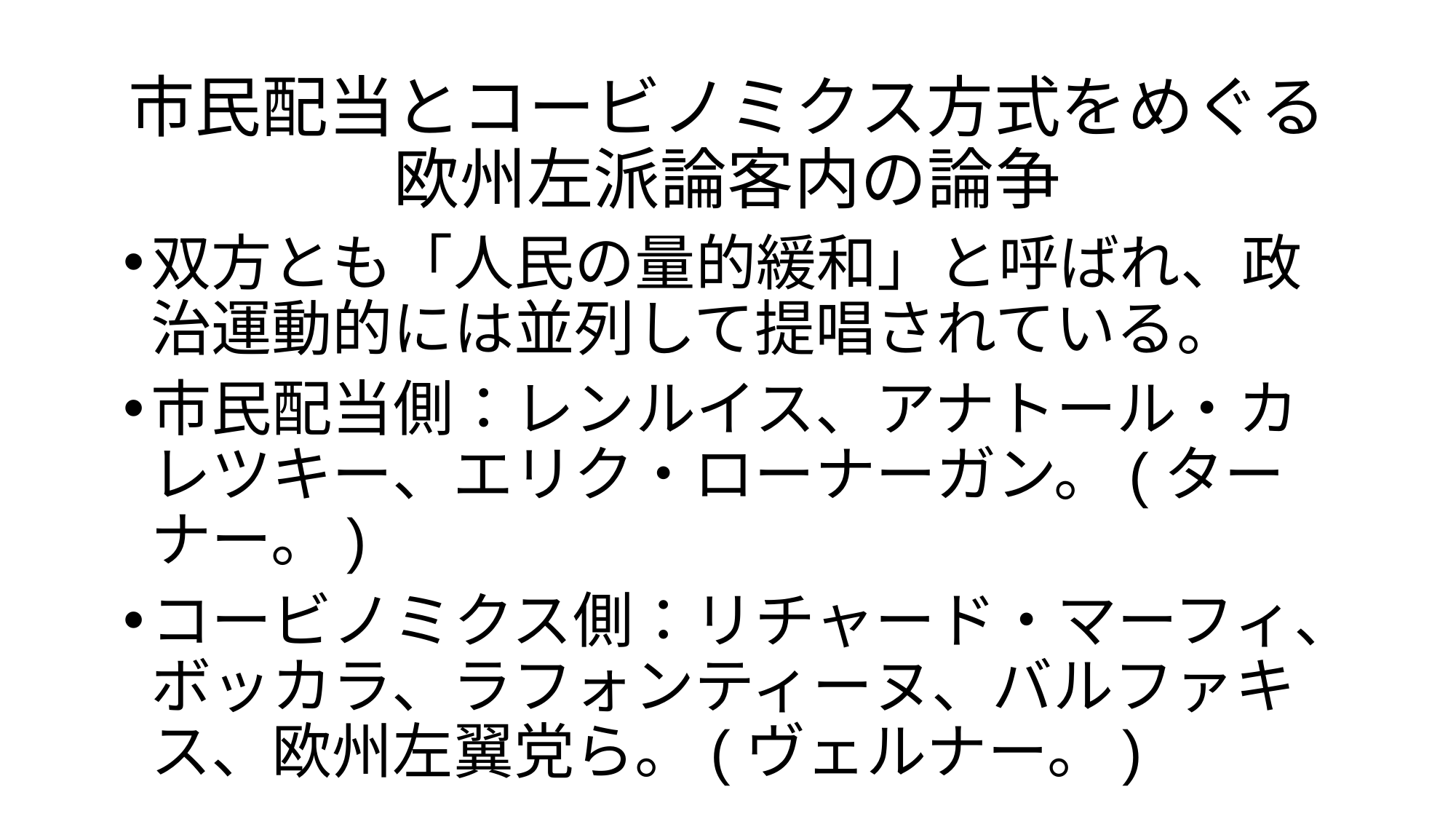

# 市民配当とコービノミクス方式をめぐる 欧州左派論客内の論争
双方とも「人民の量的緩和」と呼ばれ、政治運動的には並列して提唱されている。
市民配当側：レンルイス、アナトール・カレツキー、エリク・ローナーガン。(ターナー。)
コービノミクス側：リチャード・マーフィ、ボッカラ、ラフォンティーヌ、バルファキス、欧州左翼党ら。(ヴェルナー。)